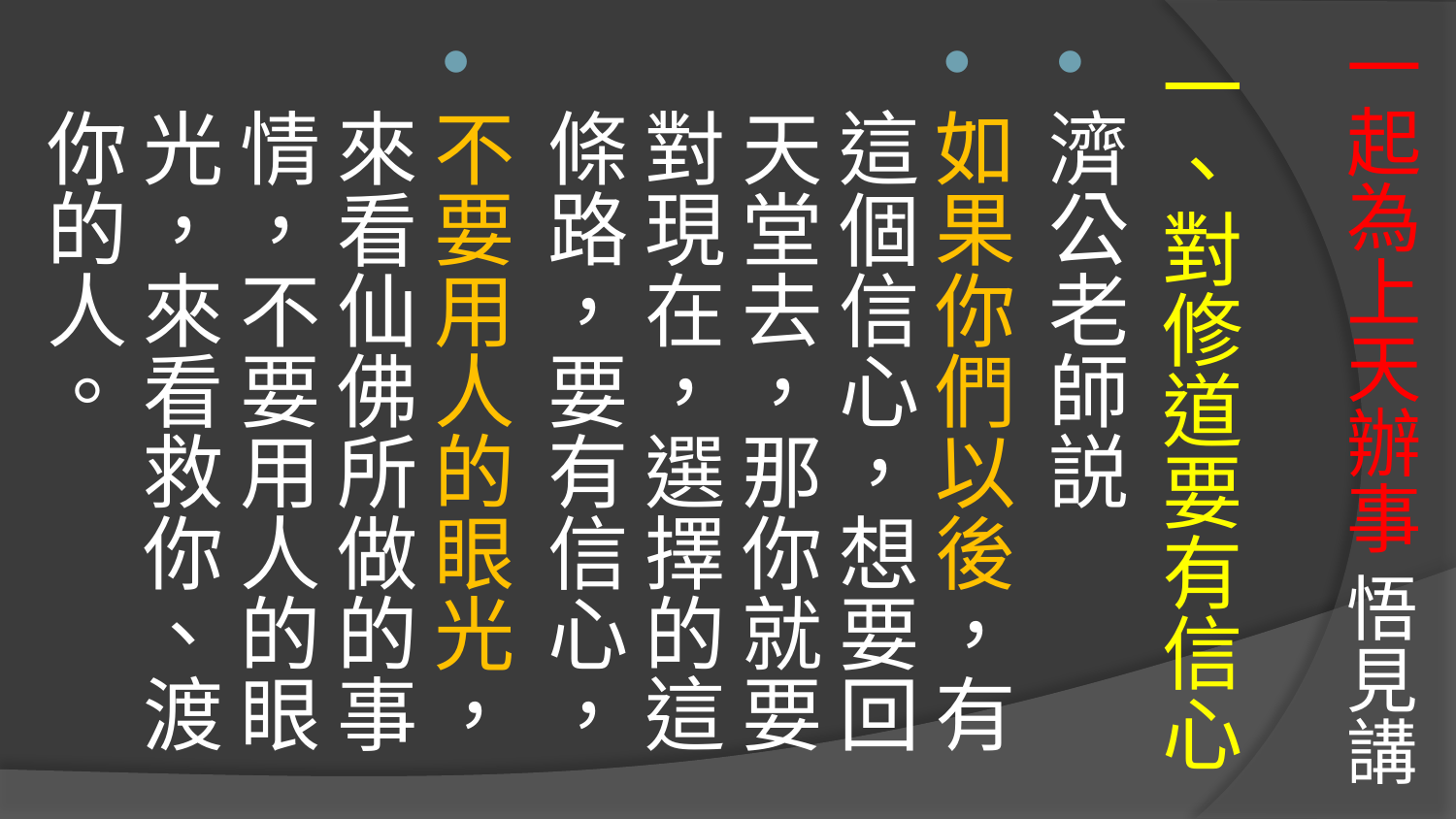

# 一起為上天辦事 悟見講
一、對修道要有信心
濟公老師説
如果你們以後，有這個信心，想要回天堂去，那你就要對現在，選擇的這條路，要有信心，
不要用人的眼光，來看仙佛所做的事情，不要用人的眼光，來看救你、渡你的人。